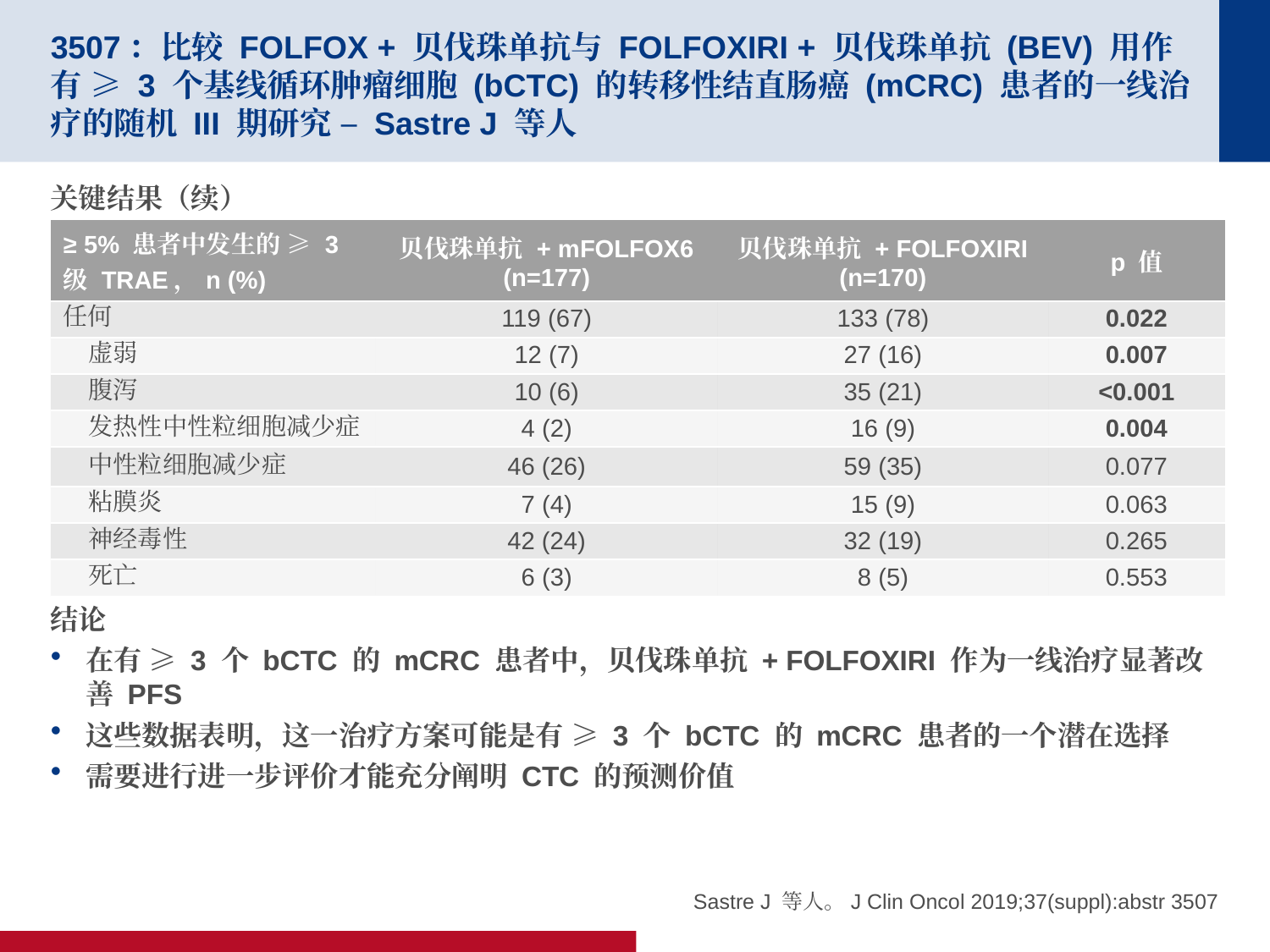

# 3507：比较 FOLFOX + 贝伐珠单抗与 FOLFOXIRI + 贝伐珠单抗 (BEV) 用作有 ≥ 3 个基线循环肿瘤细胞 (bCTC) 的转移性结直肠癌 (mCRC) 患者的一线治疗的随机 III 期研究 – Sastre J 等人
关键结果（续）
结论
在有 ≥ 3 个 bCTC 的 mCRC 患者中，贝伐珠单抗 + FOLFOXIRI 作为一线治疗显著改善 PFS
这些数据表明，这一治疗方案可能是有 ≥ 3 个 bCTC 的 mCRC 患者的一个潜在选择
需要进行进一步评价才能充分阐明 CTC 的预测价值
| ≥ 5% 患者中发生的 ≥ 3 级 TRAE，n (%) | 贝伐珠单抗 + mFOLFOX6 (n=177) | 贝伐珠单抗 + FOLFOXIRI (n=170) | p 值 |
| --- | --- | --- | --- |
| 任何 | 119 (67) | 133 (78) | 0.022 |
| 虚弱 | 12 (7) | 27 (16) | 0.007 |
| 腹泻 | 10 (6) | 35 (21) | <0.001 |
| 发热性中性粒细胞减少症 | 4 (2) | 16 (9) | 0.004 |
| 中性粒细胞减少症 | 46 (26) | 59 (35) | 0.077 |
| 粘膜炎 | 7 (4) | 15 (9) | 0.063 |
| 神经毒性 | 42 (24) | 32 (19) | 0.265 |
| 死亡 | 6 (3) | 8 (5) | 0.553 |
Sastre J 等人。J Clin Oncol 2019;37(suppl):abstr 3507